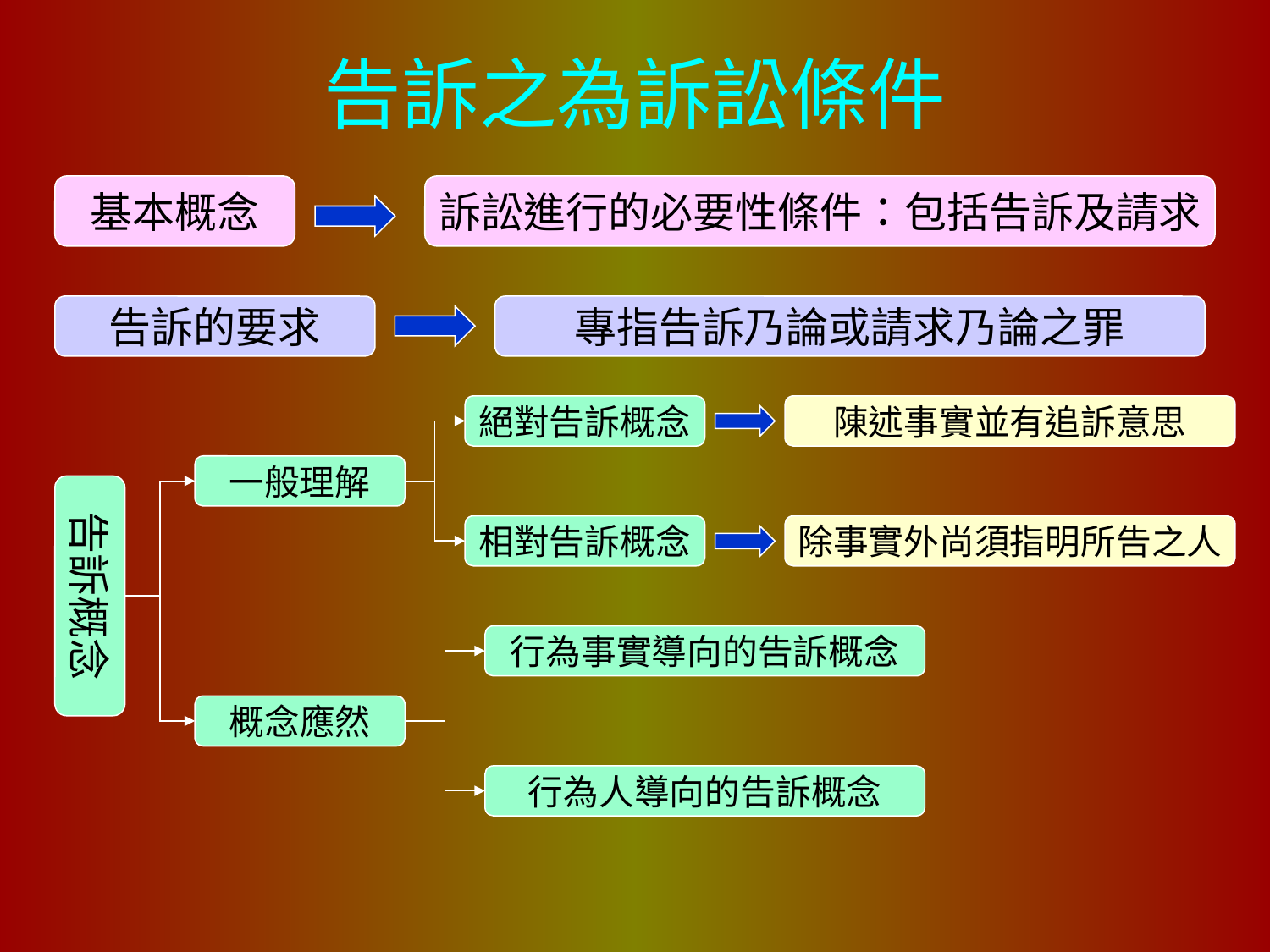

# 告訴之為訴訟條件
基本概念
訴訟進行的必要性條件：包括告訴及請求

告訴的要求
專指告訴乃論或請求乃論之罪

絕對告訴概念
陳述事實並有追訴意思

一般理解
告訴概念
相對告訴概念
除事實外尚須指明所告之人

行為事實導向的告訴概念
概念應然
行為人導向的告訴概念